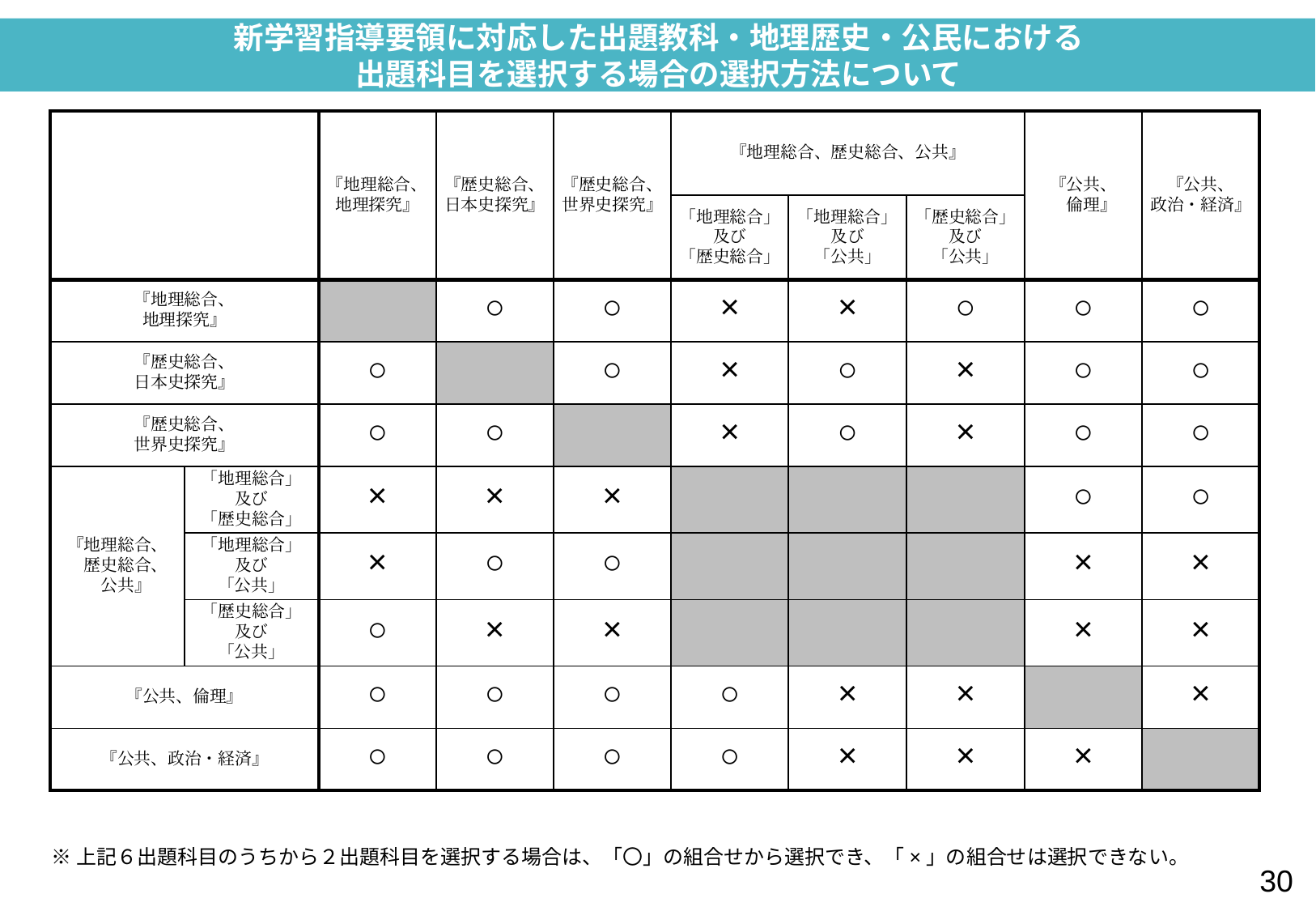

新学習指導要領に対応した出題教科・地理歴史・公民における
出題科目を選択する場合の選択方法について

|  |  | 『地理総合、 地理探究』 | 『歴史総合、 日本史探究』 | 『歴史総合、 世界史探究』 | 『地理総合、歴史総合、公共』 |  |  | 『公共、 　倫理』 | 『公共、 政治・経済』 |
| --- | --- | --- | --- | --- | --- | --- | --- | --- | --- |
|  |  |  |  |  | 「地理総合」 及び 「歴史総合」 | 「地理総合」 及び 「公共」 | 「歴史総合」 及び 「公共」 |  |  |
| 『地理総合、 地理探究』 |  |  | ○ | ○ | × | × | ○ | ○ | ○ |
| 『歴史総合、 日本史探究』 |  | ○ |  | ○ | × | ○ | × | ○ | ○ |
| 『歴史総合、 世界史探究』 |  | ○ | ○ |  | × | ○ | × | ○ | ○ |
| 『地理総合、 　歴史総合、 　公共』 | 「地理総合」 及び 「歴史総合」 | × | × | × |  |  |  | ○ | ○ |
|  | 「地理総合」 及び 「公共」 | × | ○ | ○ |  |  |  | × | × |
|  | 「歴史総合」 及び 「公共」 | ○ | × | × |  |  |  | × | × |
| 『公共、倫理』 |  | ○ | ○ | ○ | ○ | × | × |  | × |
| 『公共、政治・経済』 |  | ○ | ○ | ○ | ○ | × | × | × |  |
※上記６出題科目のうちから２出題科目を選択する場合は、「〇」の組合せから選択でき、「×」の組合せは選択できない。
30